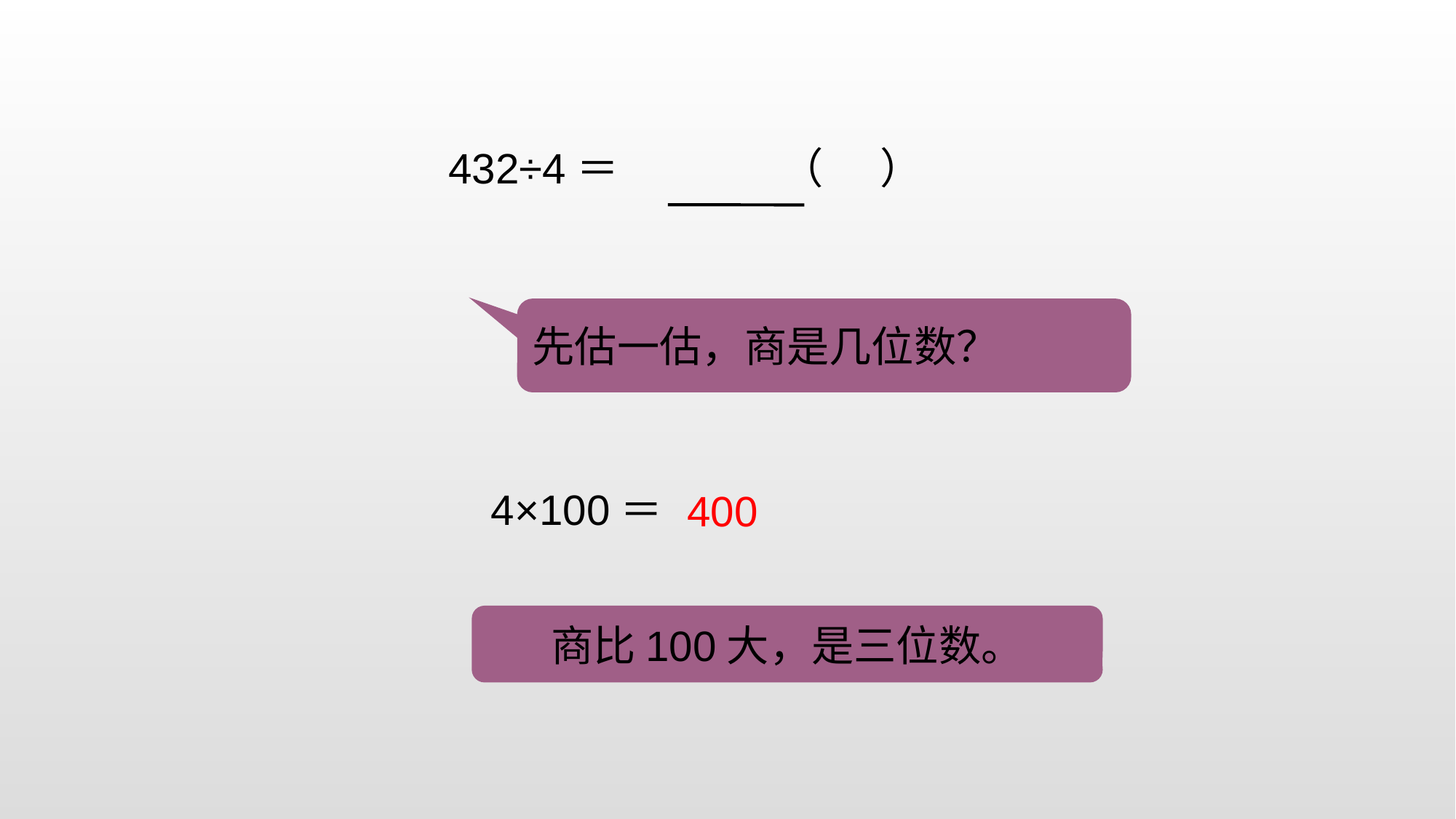

432÷4＝
（      ）
先估一估，商是几位数？
4×100＝
400
商比100大，是三位数。